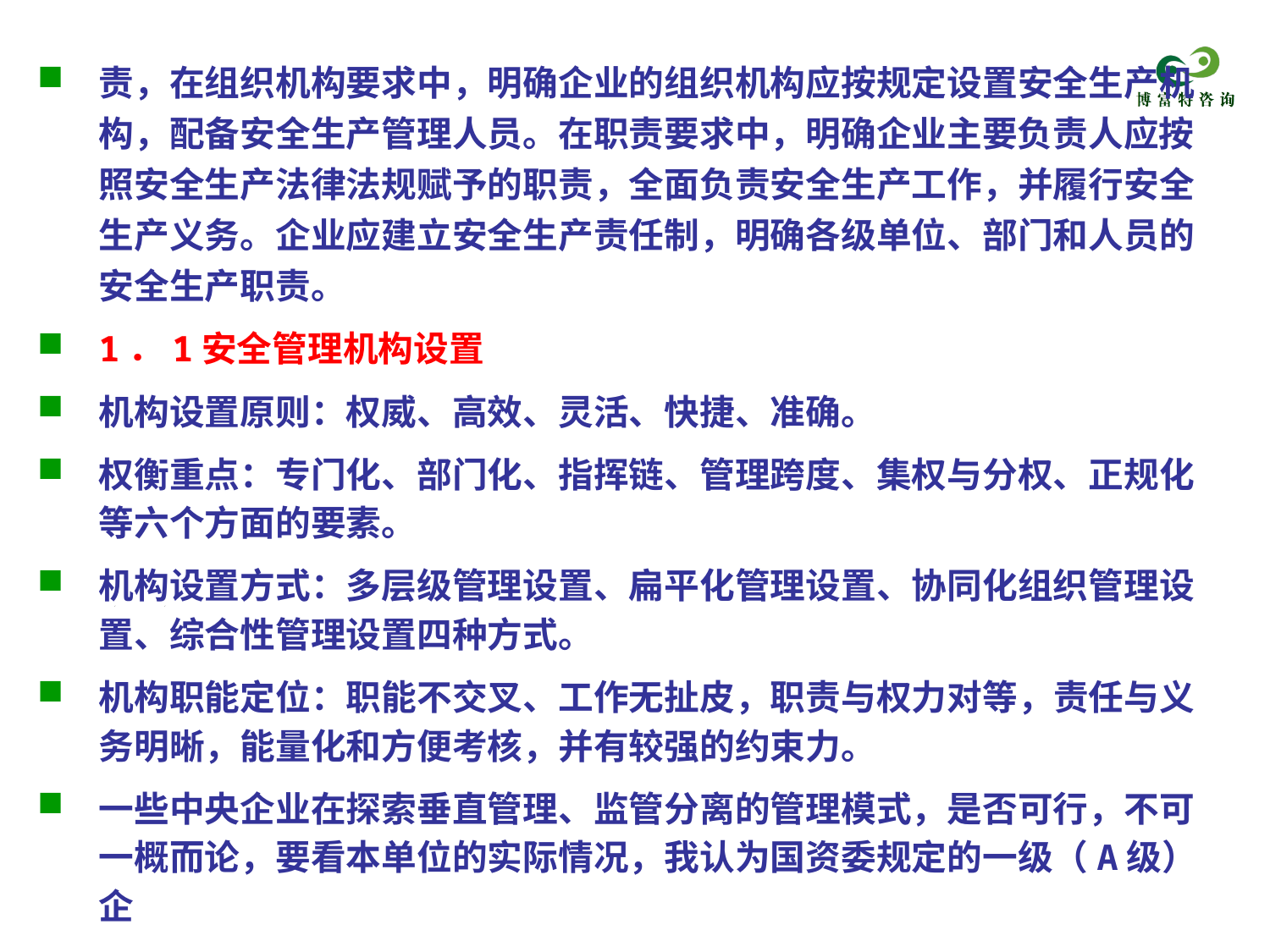

责，在组织机构要求中，明确企业的组织机构应按规定设置安全生产机构，配备安全生产管理人员。在职责要求中，明确企业主要负责人应按照安全生产法律法规赋予的职责，全面负责安全生产工作，并履行安全生产义务。企业应建立安全生产责任制，明确各级单位、部门和人员的安全生产职责。
1．1安全管理机构设置
机构设置原则：权威、高效、灵活、快捷、准确。
权衡重点：专门化、部门化、指挥链、管理跨度、集权与分权、正规化等六个方面的要素。
机构设置方式：多层级管理设置、扁平化管理设置、协同化组织管理设置、综合性管理设置四种方式。
机构职能定位：职能不交叉、工作无扯皮，职责与权力对等，责任与义务明晰，能量化和方便考核，并有较强的约束力。
一些中央企业在探索垂直管理、监管分离的管理模式，是否可行，不可一概而论，要看本单位的实际情况，我认为国资委规定的一级（A级）企